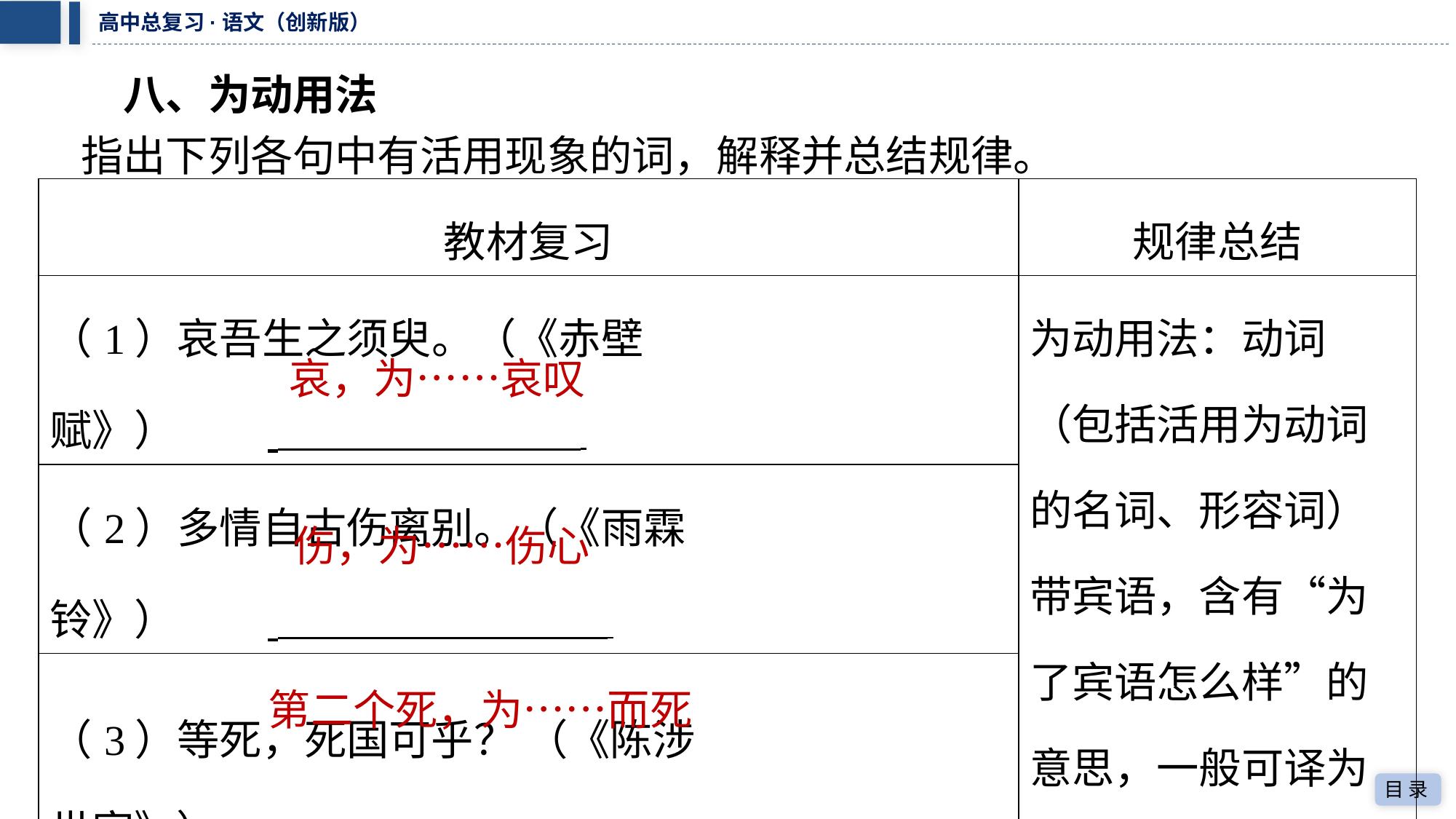

八、为动用法
　指出下列各句中有活用现象的词，解释并总结规律。
| 教材复习 | 规律总结 |
| --- | --- |
| （1）哀吾生之须臾。（《赤壁 赋》） ⁠ | 为动用法：动词（包括活用为动词的名词、形容词）带宾语，含有“为了宾语怎么样”的意思，一般可译为 “为……” |
| （2）多情自古伤离别。（《雨霖 铃》） ⁠ |  |
| （3）等死，死国可乎？ （《陈涉 世家》） ⁠ |  |
哀，为……哀叹
伤，为……伤心
第二个死，为……而死